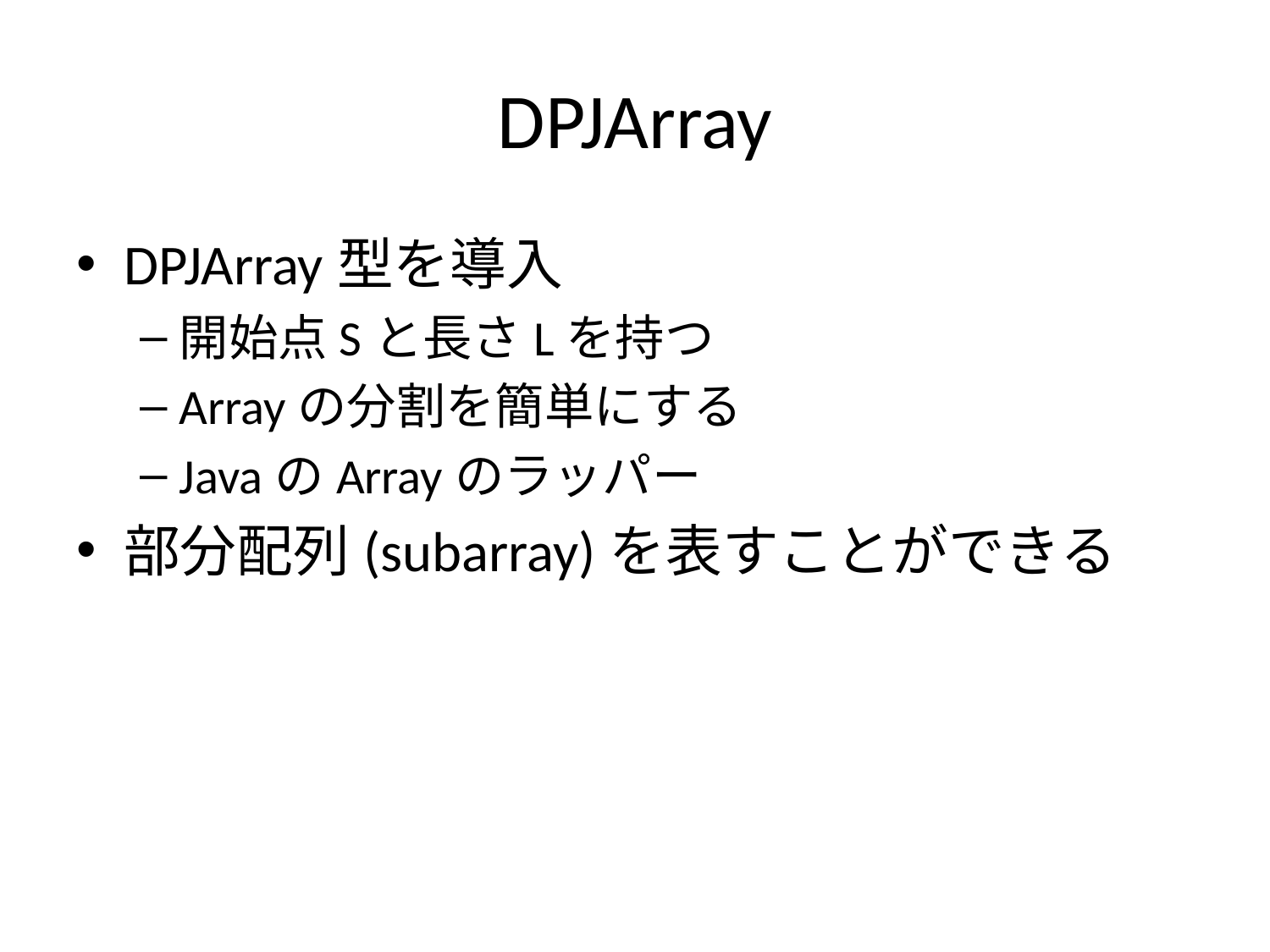

# DPJArray
DPJArray型を導入
開始点Sと長さLを持つ
Arrayの分割を簡単にする
JavaのArrayのラッパー
部分配列(subarray)を表すことができる